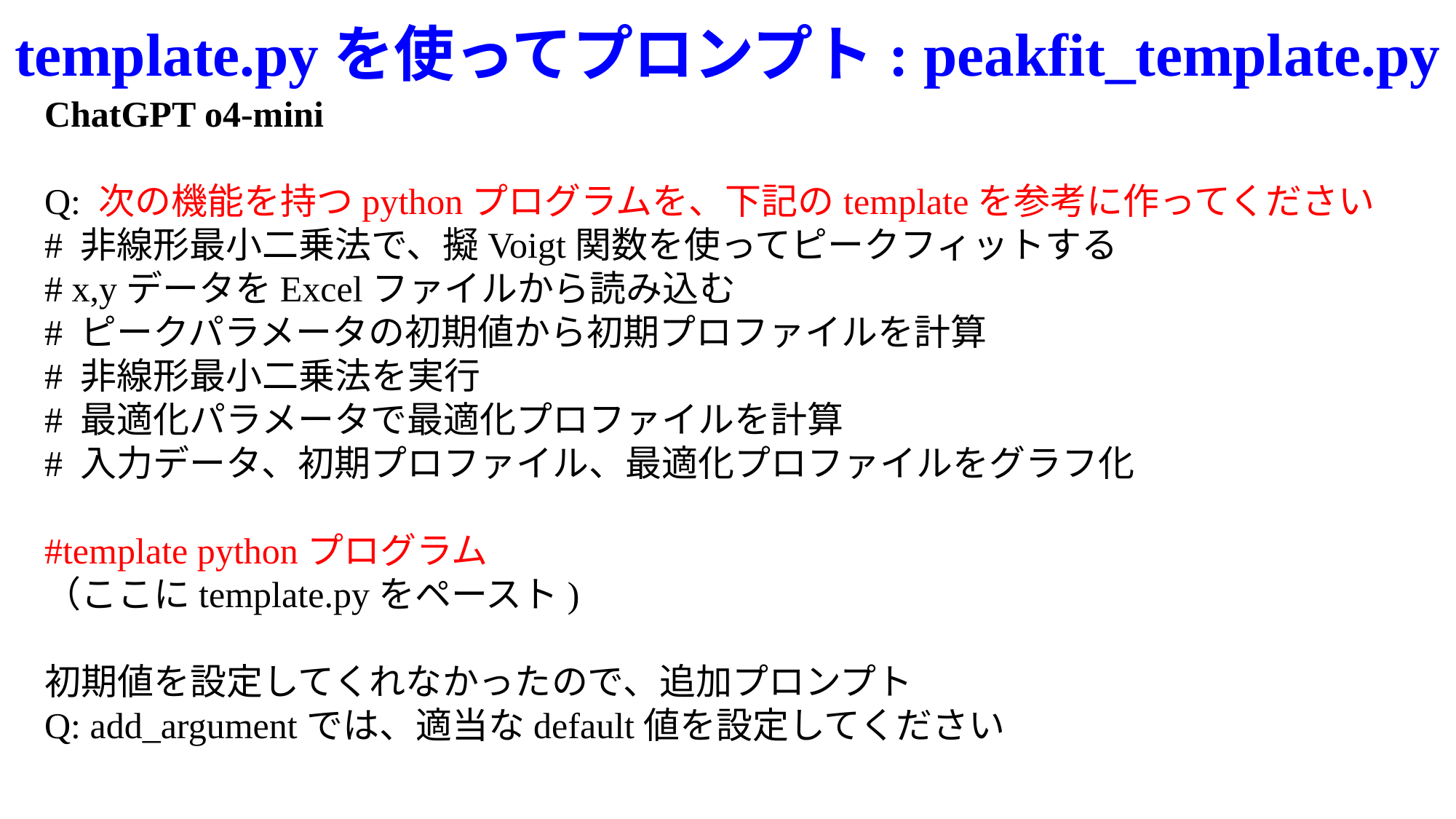

# template.pyを使ってプロンプト: peakfit_template.py
ChatGPT o4-mini

Q: 次の機能を持つpythonプログラムを、下記のtemplateを参考に作ってください
# 非線形最小二乗法で、擬Voigt関数を使ってピークフィットする
# x,yデータをExcelファイルから読み込む
# ピークパラメータの初期値から初期プロファイルを計算 # 非線形最小二乗法を実行 # 最適化パラメータで最適化プロファイルを計算
# 入力データ、初期プロファイル、最適化プロファイルをグラフ化 #template pythonプログラム （ここにtemplate.pyをペースト)

初期値を設定してくれなかったので、追加プロンプト
Q: add_argumentでは、適当なdefault値を設定してください